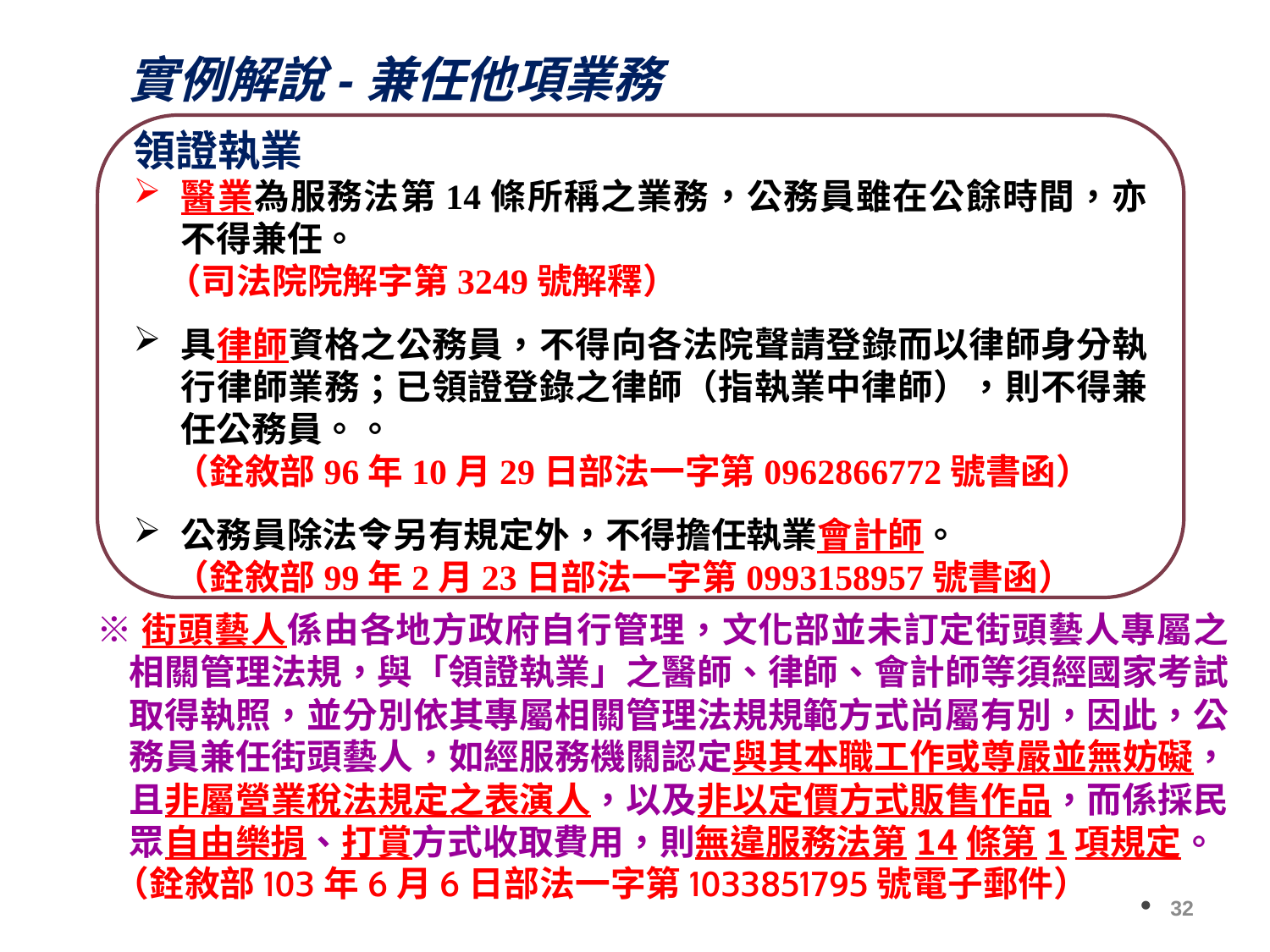

實例解說-兼任他項業務

領證執業
醫業為服務法第14條所稱之業務，公務員雖在公餘時間，亦不得兼任。
   （司法院院解字第3249號解釋）
具律師資格之公務員，不得向各法院聲請登錄而以律師身分執行律師業務；已領證登錄之律師（指執業中律師），則不得兼任公務員。。
    （銓敘部96年10月29日部法一字第0962866772號書函）
公務員除法令另有規定外，不得擔任執業會計師。
    （銓敘部99年2月23日部法一字第0993158957號書函）

※街頭藝人係由各地方政府自行管理，文化部並未訂定街頭藝人專屬之相關管理法規，與「領證執業」之醫師、律師、會計師等須經國家考試取得執照，並分別依其專屬相關管理法規規範方式尚屬有別，因此，公務員兼任街頭藝人，如經服務機關認定與其本職工作或尊嚴並無妨礙，且非屬營業稅法規定之表演人，以及非以定價方式販售作品，而係採民眾自由樂捐、打賞方式收取費用，則無違服務法第14條第1項規定。
 （銓敘部103年6月6日部法一字第1033851795號電子郵件）
32